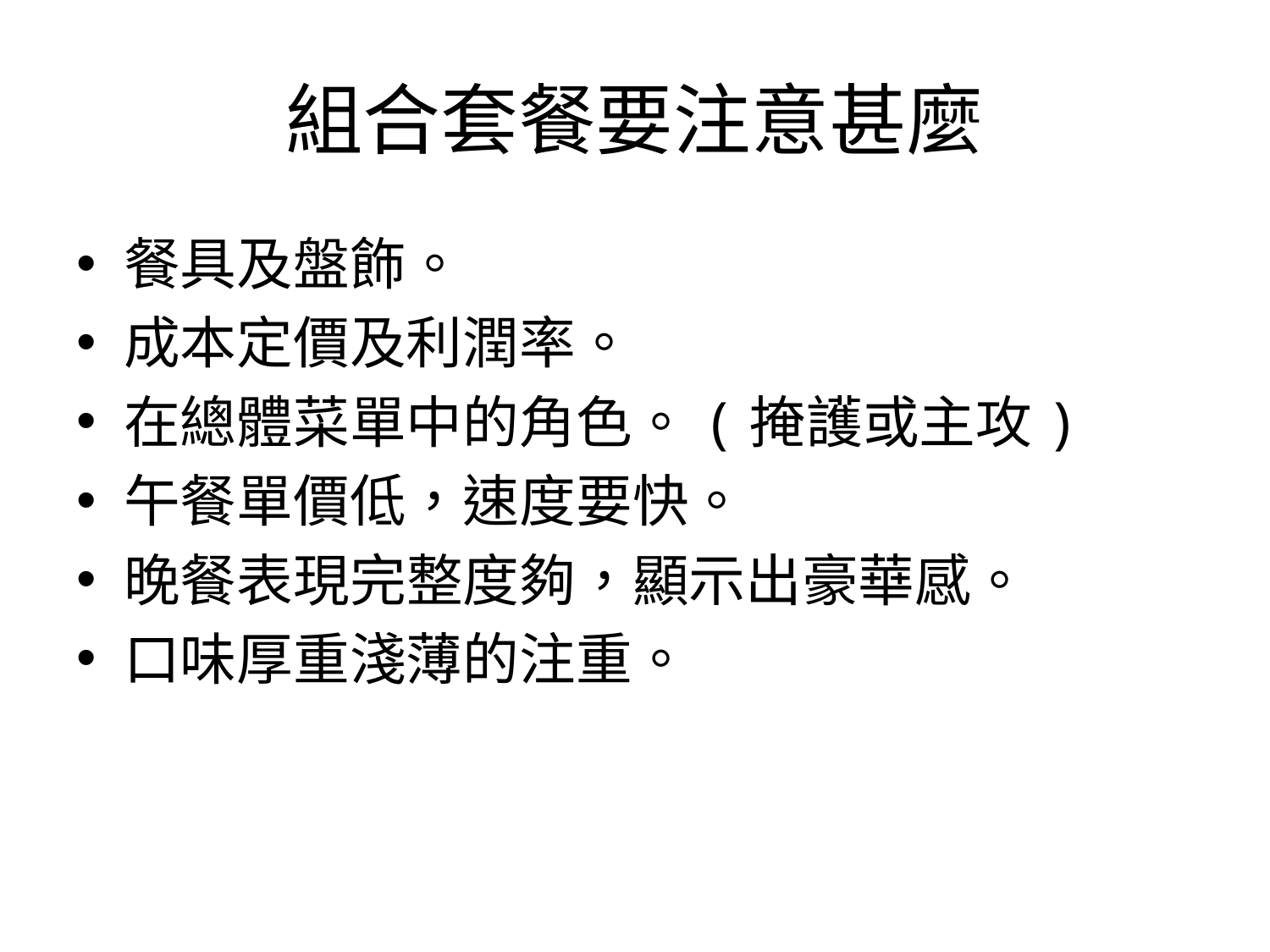

# 組合套餐要注意甚麼
餐具及盤飾。
成本定價及利潤率。
在總體菜單中的角色。(掩護或主攻)
午餐單價低，速度要快。
晚餐表現完整度夠，顯示出豪華感。
口味厚重淺薄的注重。